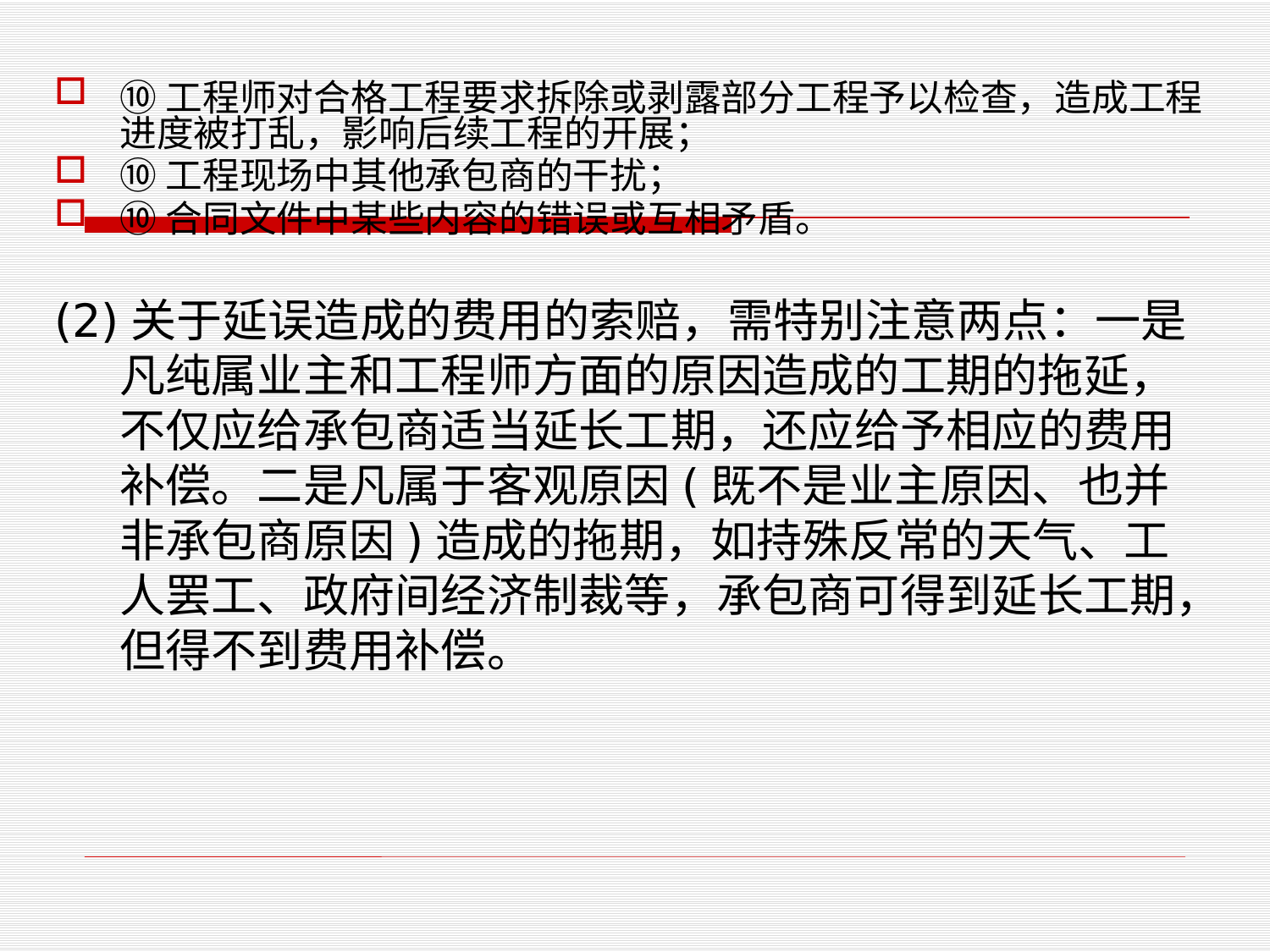

⑩工程师对合格工程要求拆除或剥露部分工程予以检查，造成工程进度被打乱，影响后续工程的开展；
⑩工程现场中其他承包商的干扰；
⑩合同文件中某些内容的错误或互相矛盾。

(2)关于延误造成的费用的索赔，需特别注意两点：一是凡纯属业主和工程师方面的原因造成的工期的拖延，不仅应给承包商适当延长工期，还应给予相应的费用补偿。二是凡属于客观原因(既不是业主原因、也并非承包商原因)造成的拖期，如持殊反常的天气、工人罢工、政府间经济制裁等，承包商可得到延长工期，但得不到费用补偿。